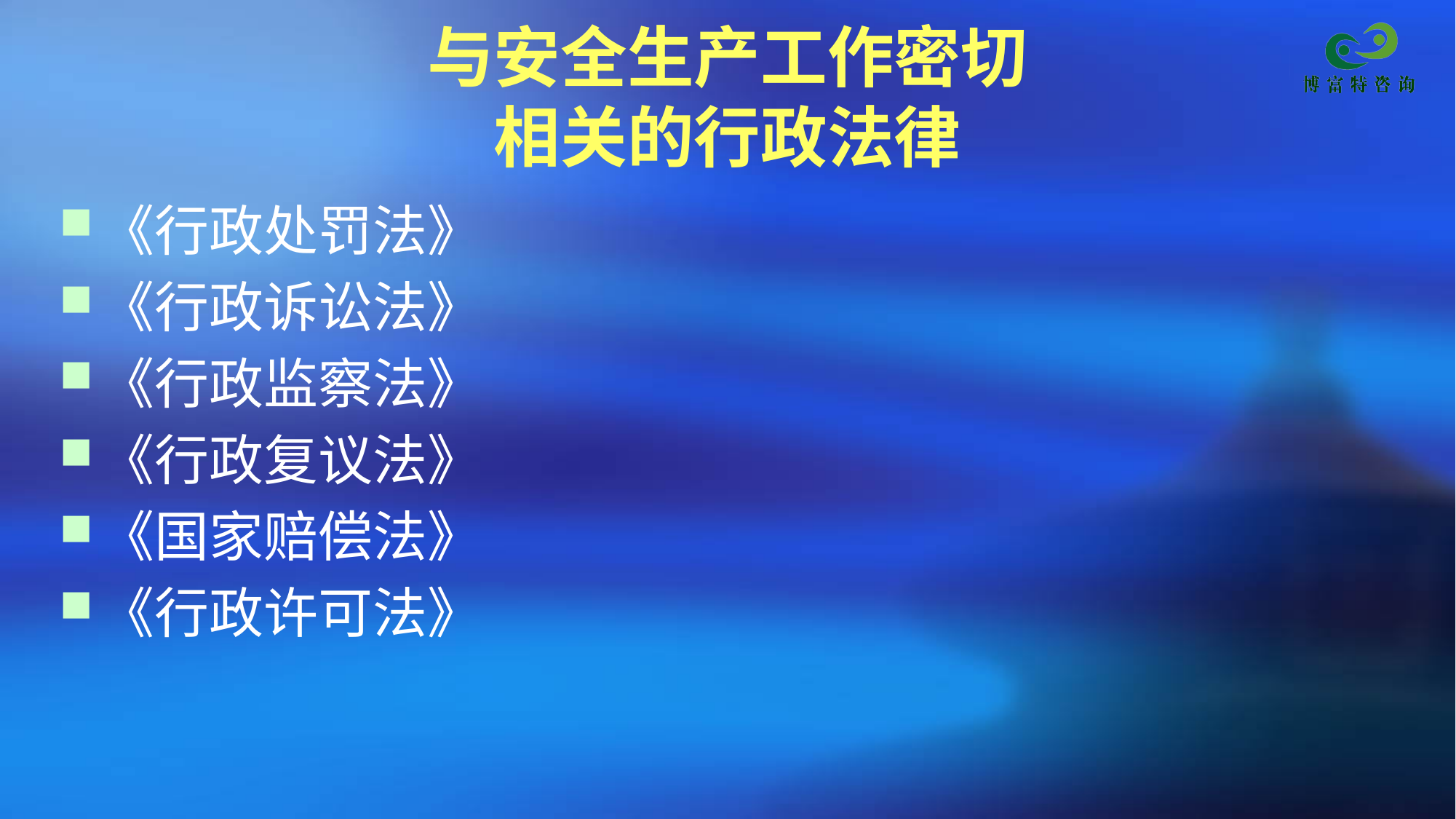

# 与安全生产工作密切 相关的行政法律
《行政处罚法》
《行政诉讼法》
《行政监察法》
《行政复议法》
《国家赔偿法》
《行政许可法》